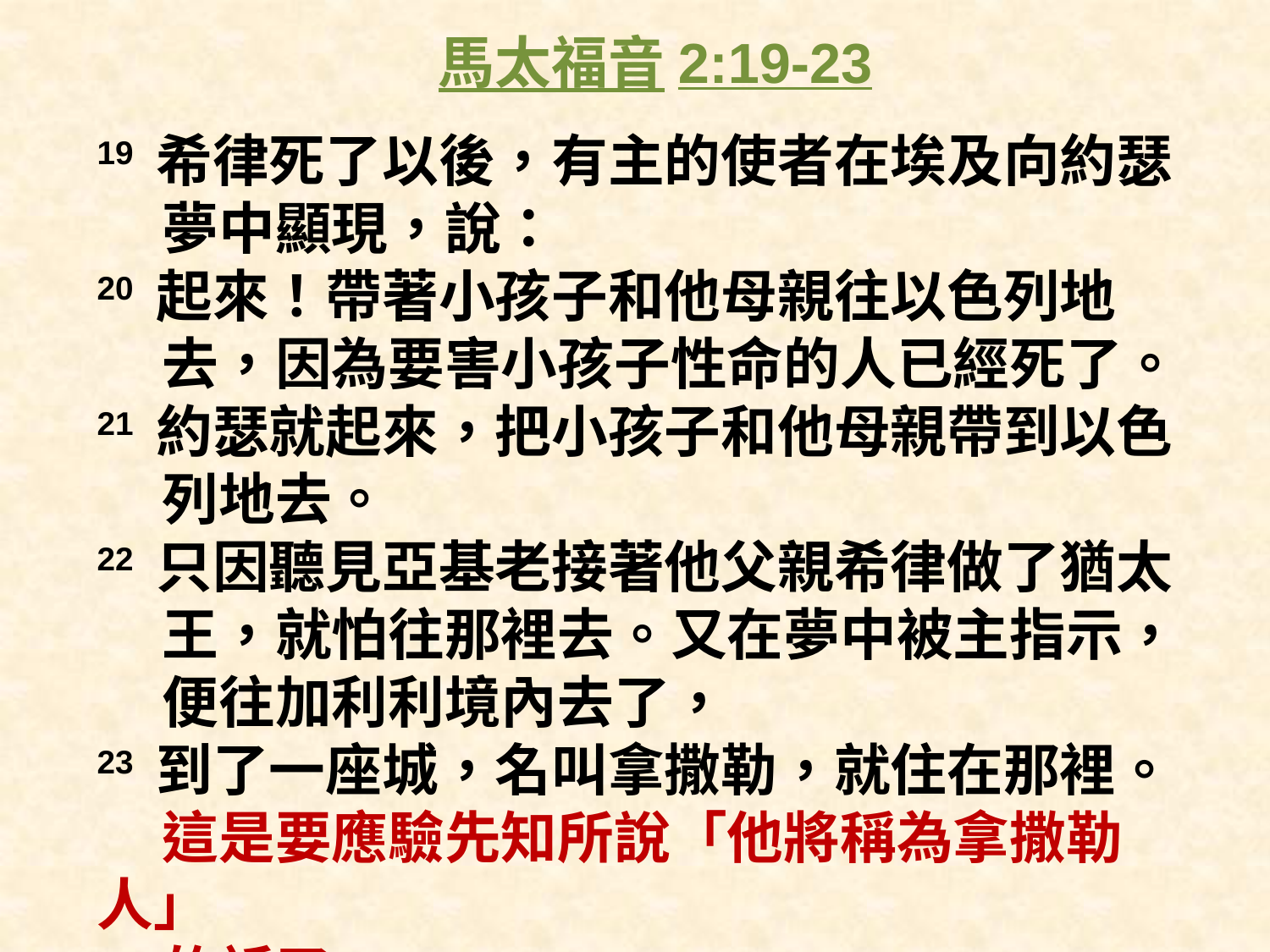

馬太福音2:19-23
19 希律死了以後，有主的使者在埃及向約瑟
    夢中顯現，說：
20 起來！帶著小孩子和他母親往以色列地
    去，因為要害小孩子性命的人已經死了。
21 約瑟就起來，把小孩子和他母親帶到以色
    列地去。
22 只因聽見亞基老接著他父親希律做了猶太
    王，就怕往那裡去。又在夢中被主指示，
    便往加利利境內去了，
23 到了一座城，名叫拿撒勒，就住在那裡。
    這是要應驗先知所說「他將稱為拿撒勒人」
    的話了。